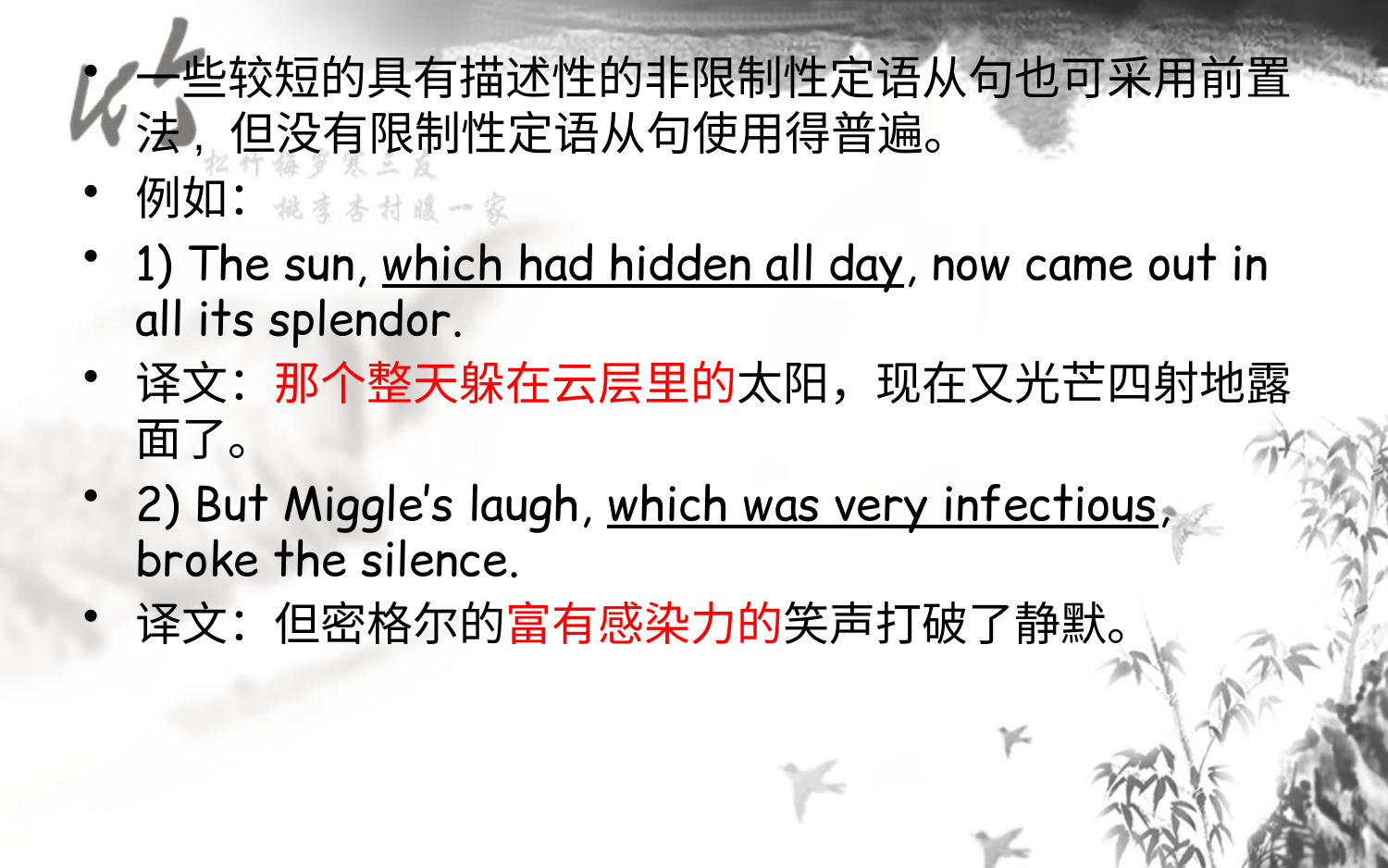

#
一些较短的具有描述性的非限制性定语从句也可采用前置法, 但没有限制性定语从句使用得普遍。
例如：
1) The sun, which had hidden all day, now came out in all its splendor.
译文：那个整天躲在云层里的太阳，现在又光芒四射地露面了。
2) But Miggle’s laugh, which was very infectious, broke the silence.
译文：但密格尔的富有感染力的笑声打破了静默。